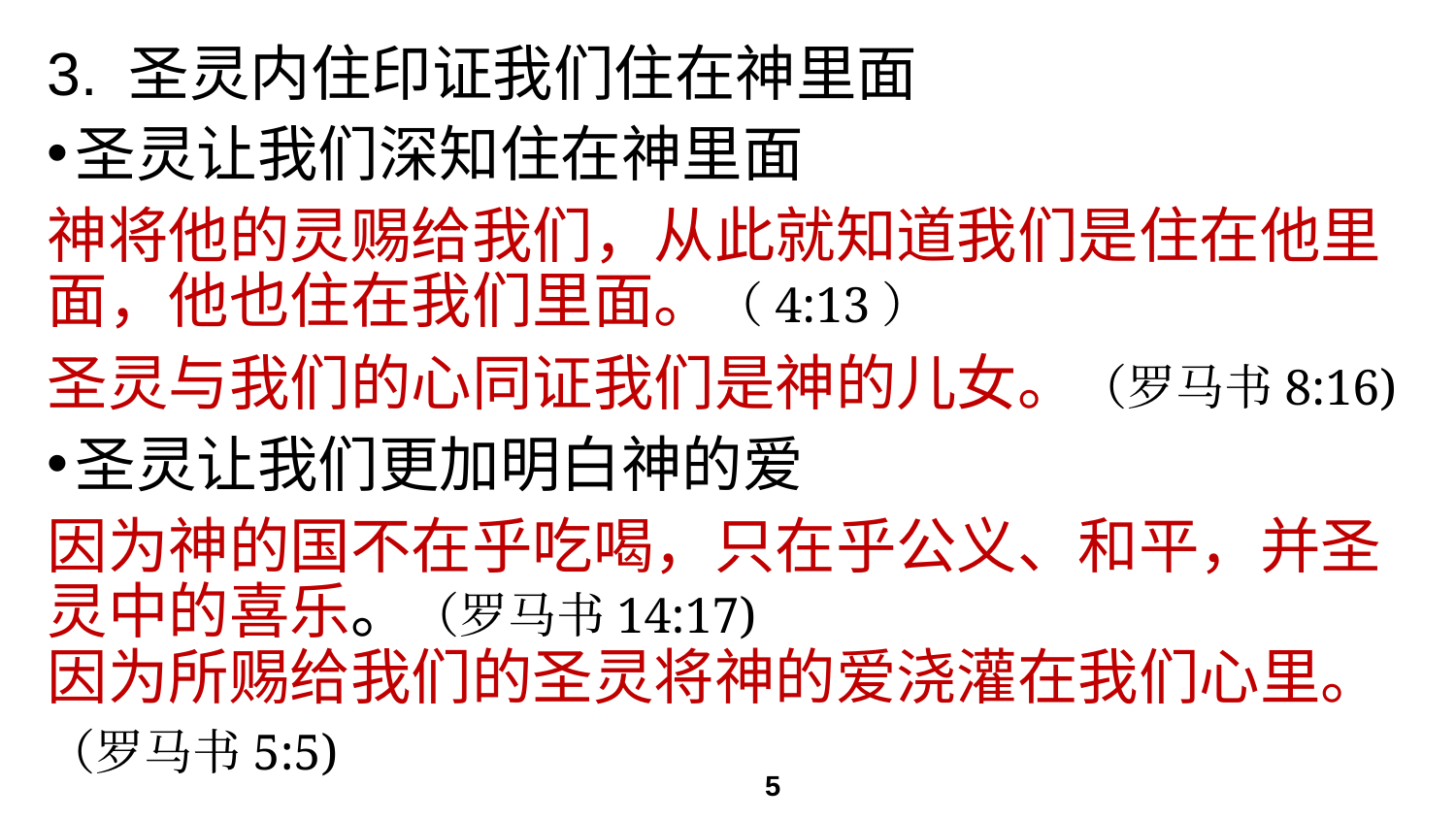

# 3. 圣灵内住印证我们住在神里面
圣灵让我们深知住在神里面
神将他的灵赐给我们，从此就知道我们是住在他里面，他也住在我们里面。（4:13）
圣灵与我们的心同证我们是神的儿女。（罗马书8:16)
圣灵让我们更加明白神的爱
因为神的国不在乎吃喝，只在乎公义、和平，并圣灵中的喜乐。（罗马书14:17)
因为所赐给我们的圣灵将神的爱浇灌在我们心里。
（罗马书5:5)
5